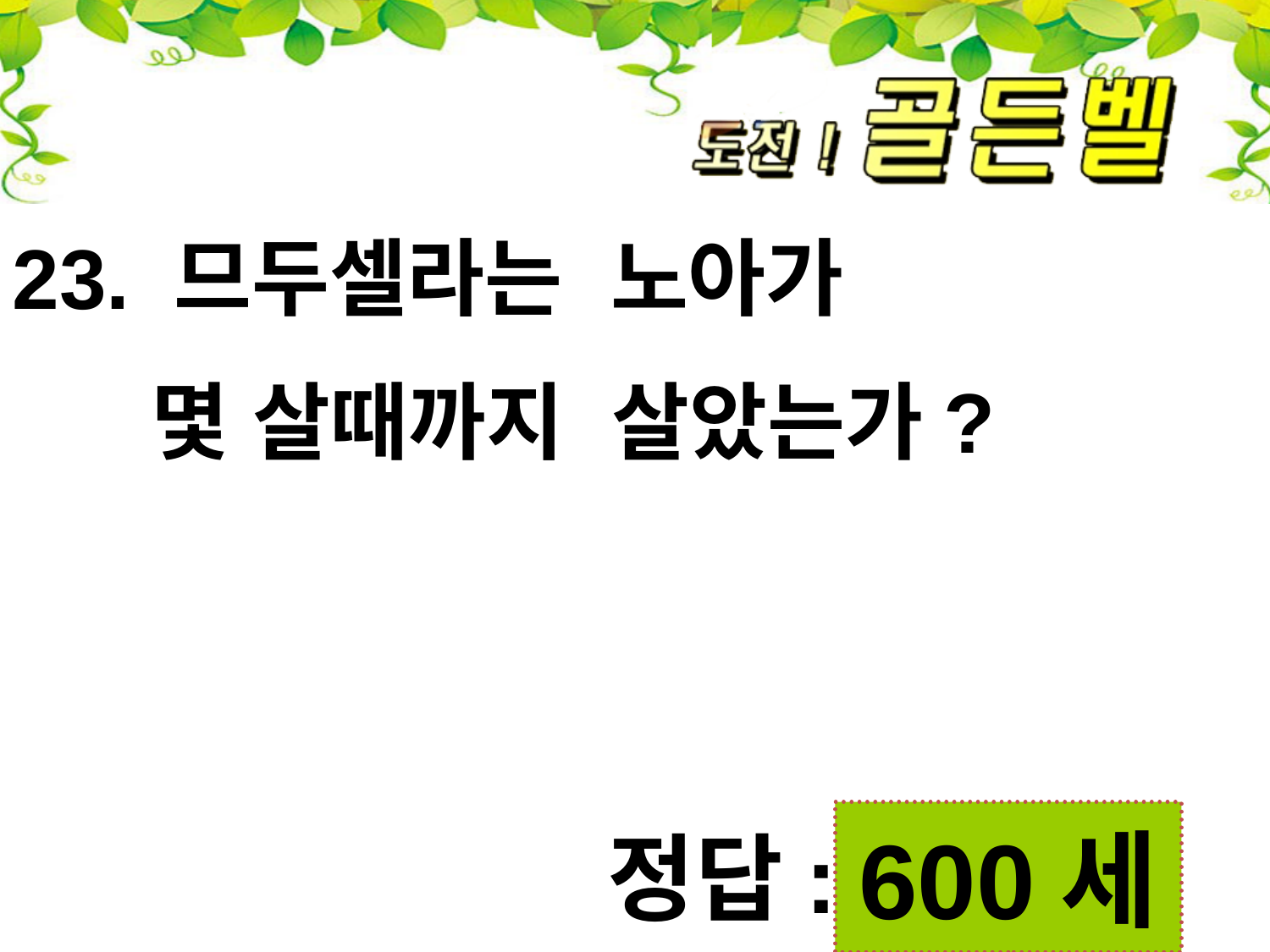

23. 므두셀라는  노아가
     몇 살때까지  살았는가?
첨성대

600세
정답: